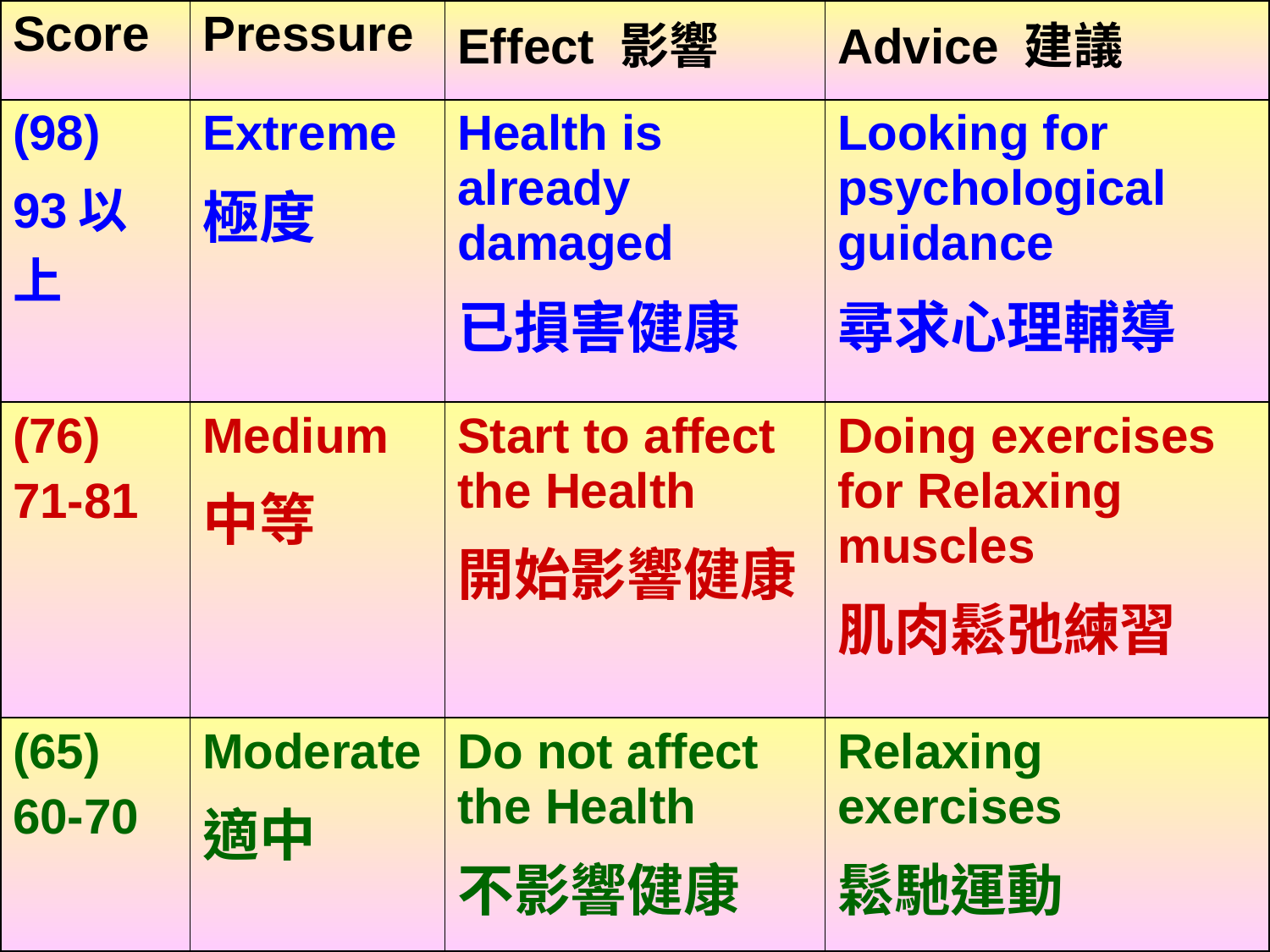

| Score | Pressure | Effect 影響 | Advice 建議 |
| --- | --- | --- | --- |
| (98) 93以上 | Extreme 極度 | Health is already damaged 已損害健康 | Looking for psychological guidance 尋求心理輔導 |
| (76) 71-81 | Medium 中等 | Start to affect the Health 開始影響健康 | Doing exercises for Relaxing muscles 肌肉鬆弛練習 |
| (65) 60-70 | Moderate 適中 | Do not affect the Health 不影響健康 | Relaxing exercises 鬆馳運動 |
#

13